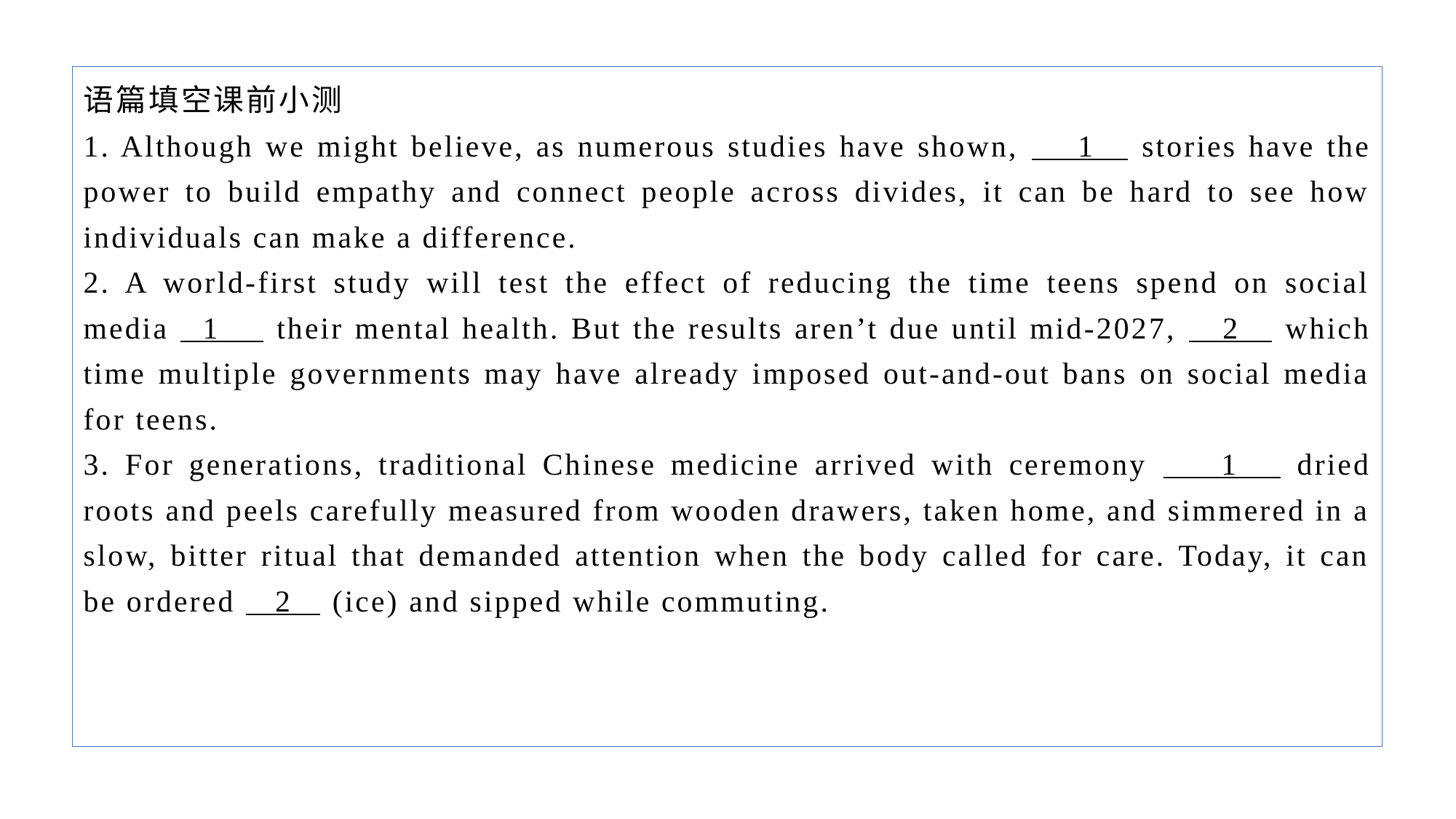

语篇填空课前小测
1. Although we might believe, as numerous studies have shown,     1    stories have the power to build empathy and connect people across divides, it can be hard to see how individuals can make a difference.
2. A world-first study will test the effect of reducing the time teens spend on social media   1     their mental health. But the results aren’t due until mid-2027,    2    which time multiple governments may have already imposed out-and-out bans on social media for teens.
3. For generations, traditional Chinese medicine arrived with ceremony     1    dried roots and peels carefully measured from wooden drawers, taken home, and simmered in a slow, bitter ritual that demanded attention when the body called for care. Today, it can be ordered    2    (ice) and sipped while commuting.